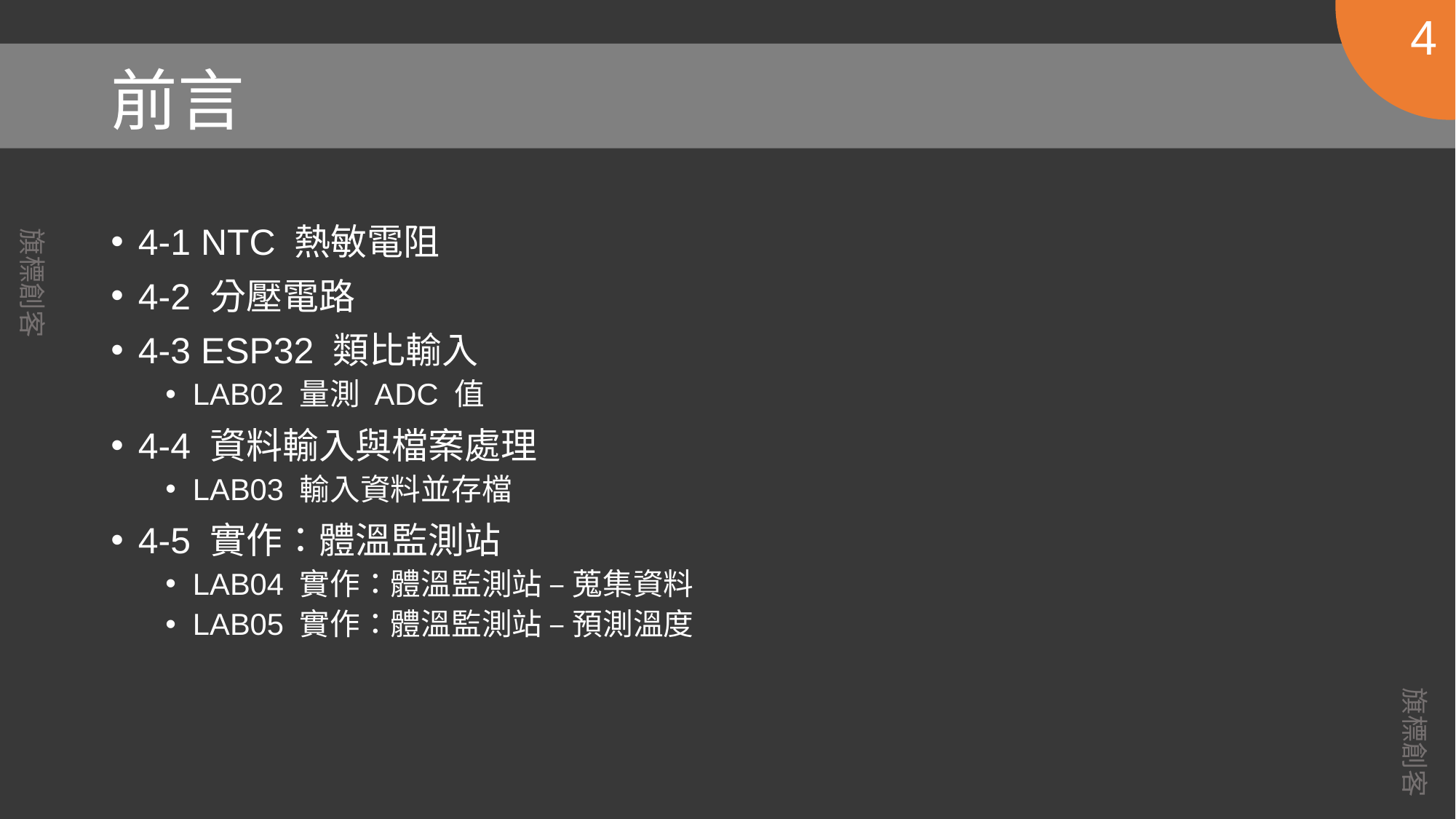

4
# 前言
4-1 NTC 熱敏電阻
4-2 分壓電路
4-3 ESP32 類比輸入
LAB02 量測 ADC 值
4-4 資料輸入與檔案處理
LAB03 輸入資料並存檔
4-5 實作：體溫監測站
LAB04 實作：體溫監測站 – 蒐集資料
LAB05 實作：體溫監測站 – 預測溫度